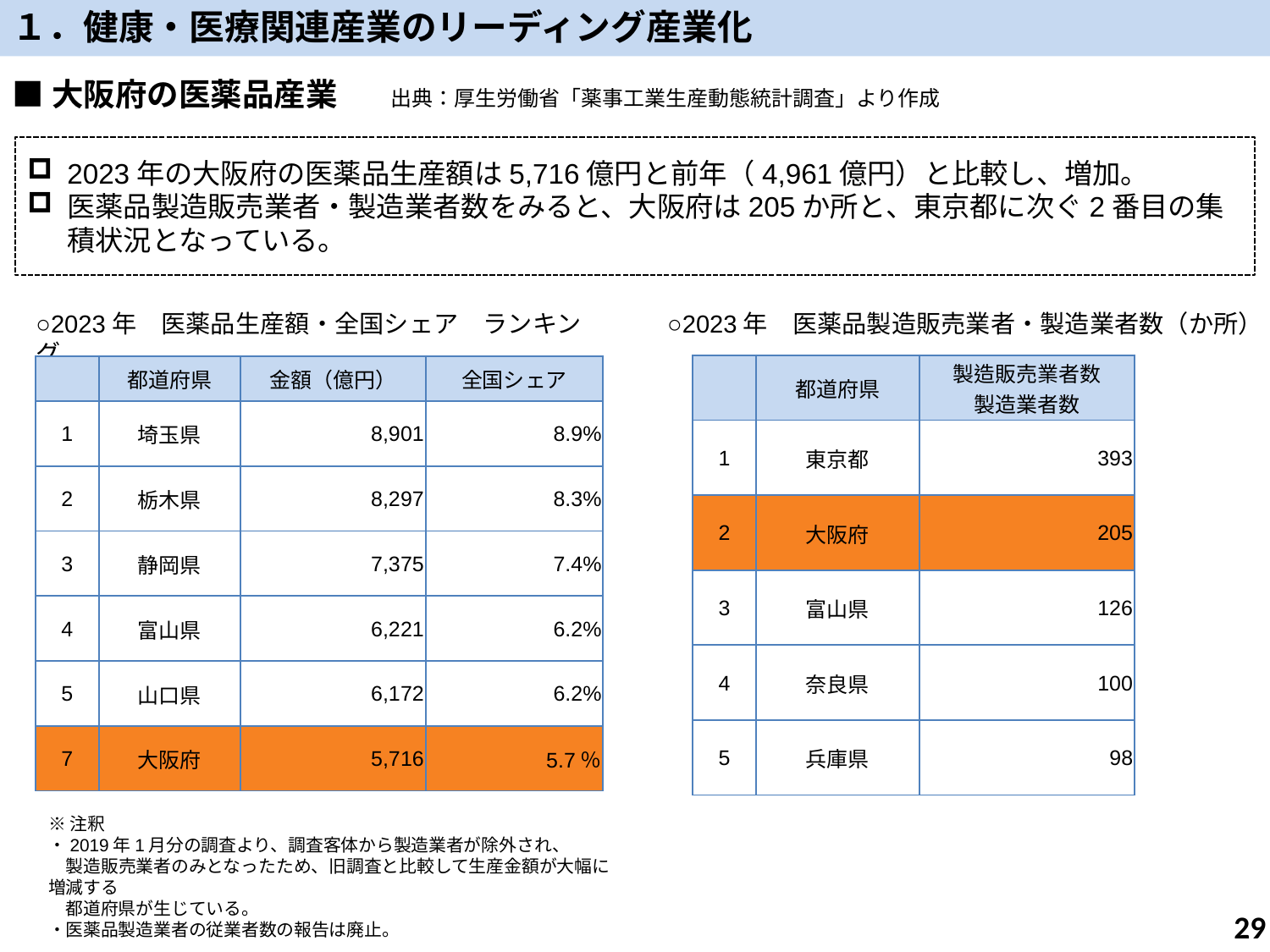

１．健康・医療関連産業のリーディング産業化
■大阪府の医薬品産業　　出典：厚生労働省「薬事工業生産動態統計調査」より作成
2023年の大阪府の医薬品生産額は5,716億円と前年（4,961億円）と比較し、増加。
医薬品製造販売業者・製造業者数をみると、大阪府は205か所と、東京都に次ぐ2番目の集積状況となっている。
○2023年　医薬品製造販売業者・製造業者数（か所）
○2023年　医薬品生産額・全国シェア　ランキング
|  | 都道府県 | 製造販売業者数 製造業者数 |
| --- | --- | --- |
| 1 | 東京都 | 393 |
| 2 | 大阪府 | 205 |
| 3 | 富山県 | 126 |
| 4 | 奈良県 | 100 |
| 5 | 兵庫県 | 98 |
|  | 都道府県 | 金額（億円） | 全国シェア |
| --- | --- | --- | --- |
| 1 | 埼玉県 | 8,901 | 8.9% |
| 2 | 栃木県 | 8,297 | 8.3% |
| 3 | 静岡県 | 7,375 | 7.4% |
| 4 | 富山県 | 6,221 | 6.2% |
| 5 | 山口県 | 6,172 | 6.2% |
| 7 | 大阪府 | 5,716 | 5.7％ |
※注釈
・2019年1月分の調査より、調査客体から製造業者が除外され、
　製造販売業者のみとなったため、旧調査と比較して生産金額が大幅に増減する　
　都道府県が生じている。
・医薬品製造業者の従業者数の報告は廃止。
29